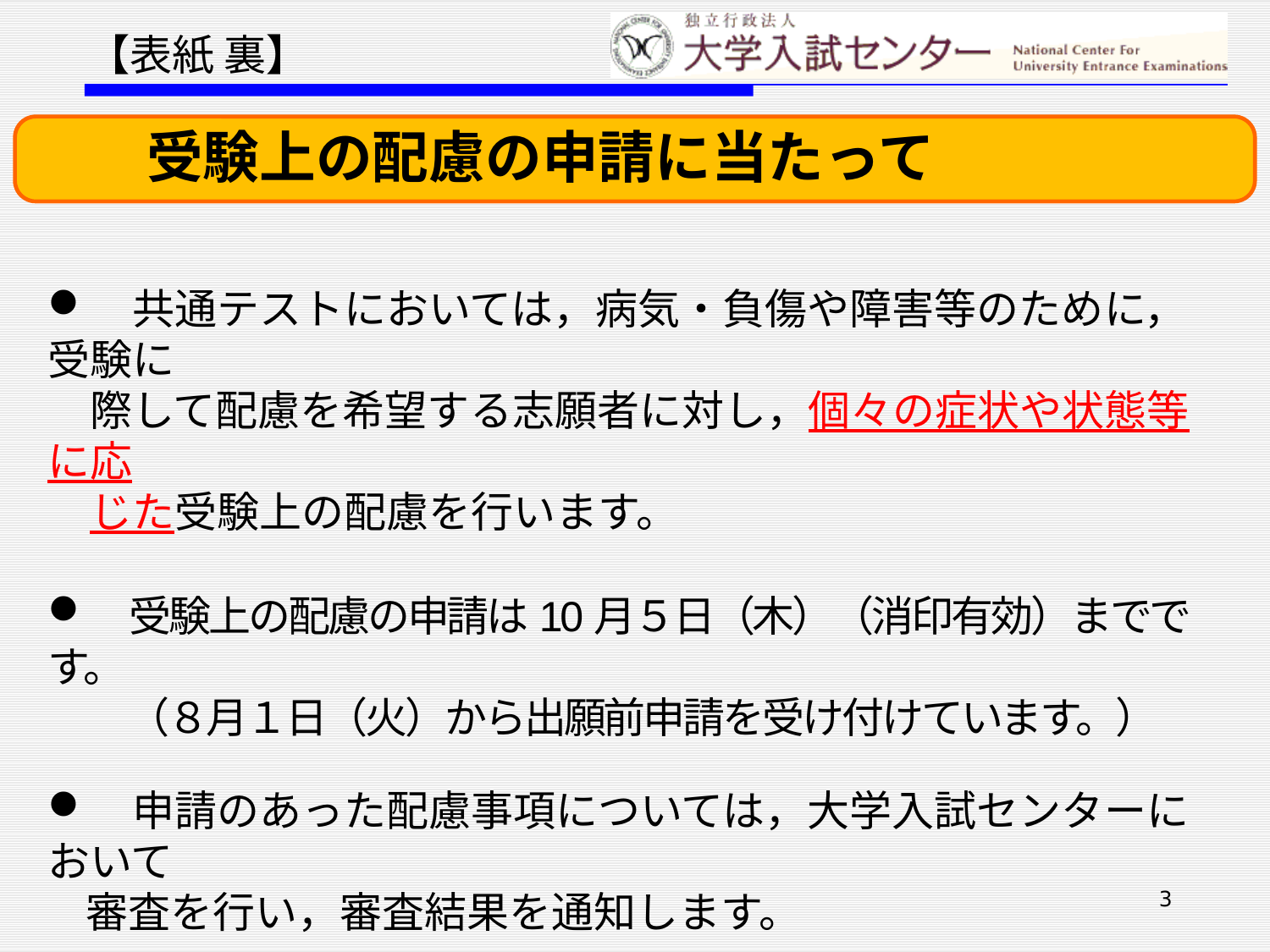

【表紙 裏】
　　受験上の配慮の申請に当たって
　共通テストにおいては，病気・負傷や障害等のために， 受験に
　際して配慮を希望する志願者に対し，個々の症状や状態等に応
　じた受験上の配慮を行います。

　受験上の配慮の申請は10月５日（木）（消印有効）までです。
　　（８月１日（火）から出願前申請を受け付けています。）

　申請のあった配慮事項については，大学入試センターにおいて
   審査を行い，審査結果を通知します。
3